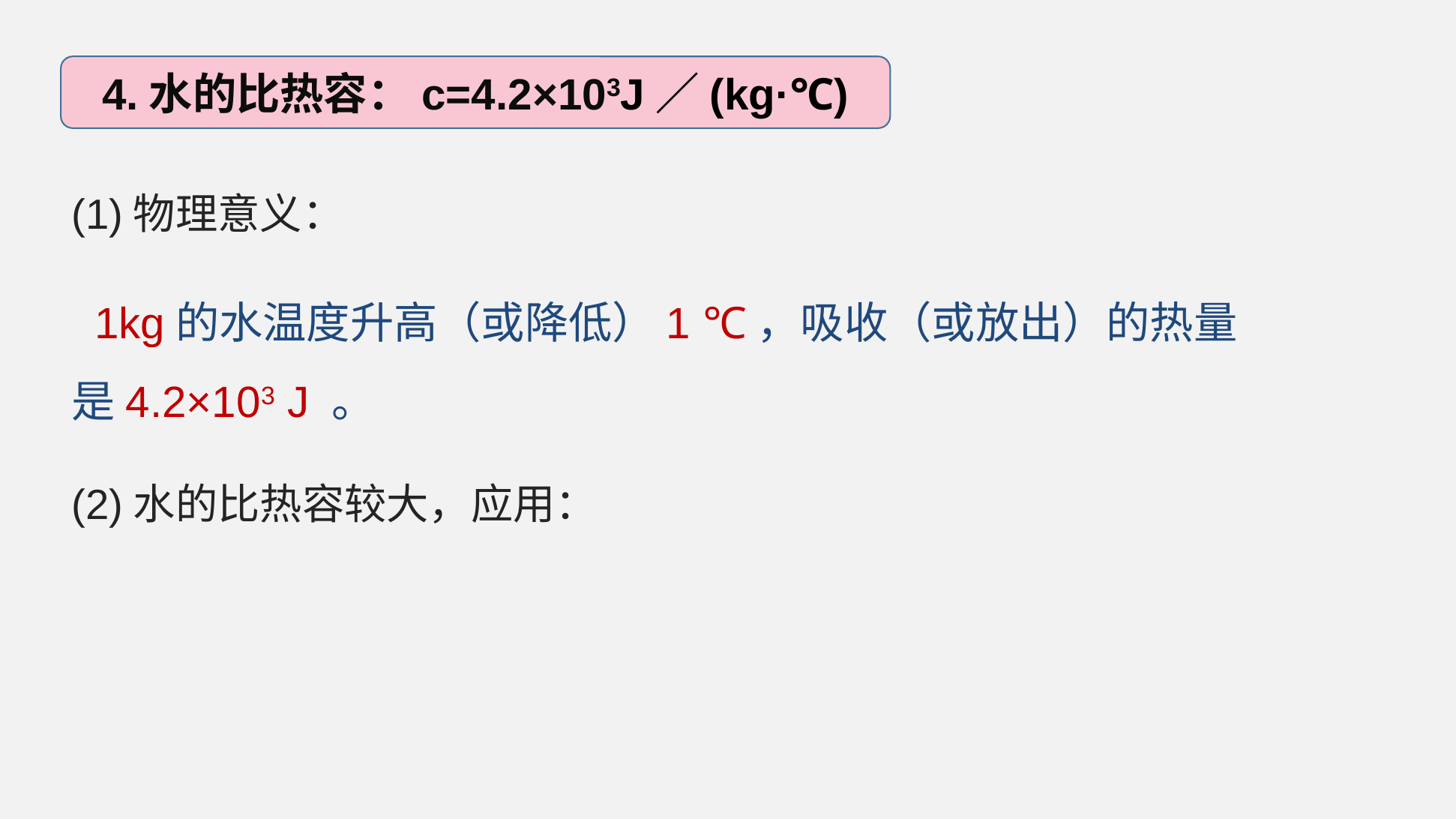

4.水的比热容：c=4.2×103J／(kg·℃)
(1)物理意义：
  1kg的水温度升高（或降低）1 ℃，吸收（或放出）的热量是4.2×103 J 。
(2)水的比热容较大，应用：